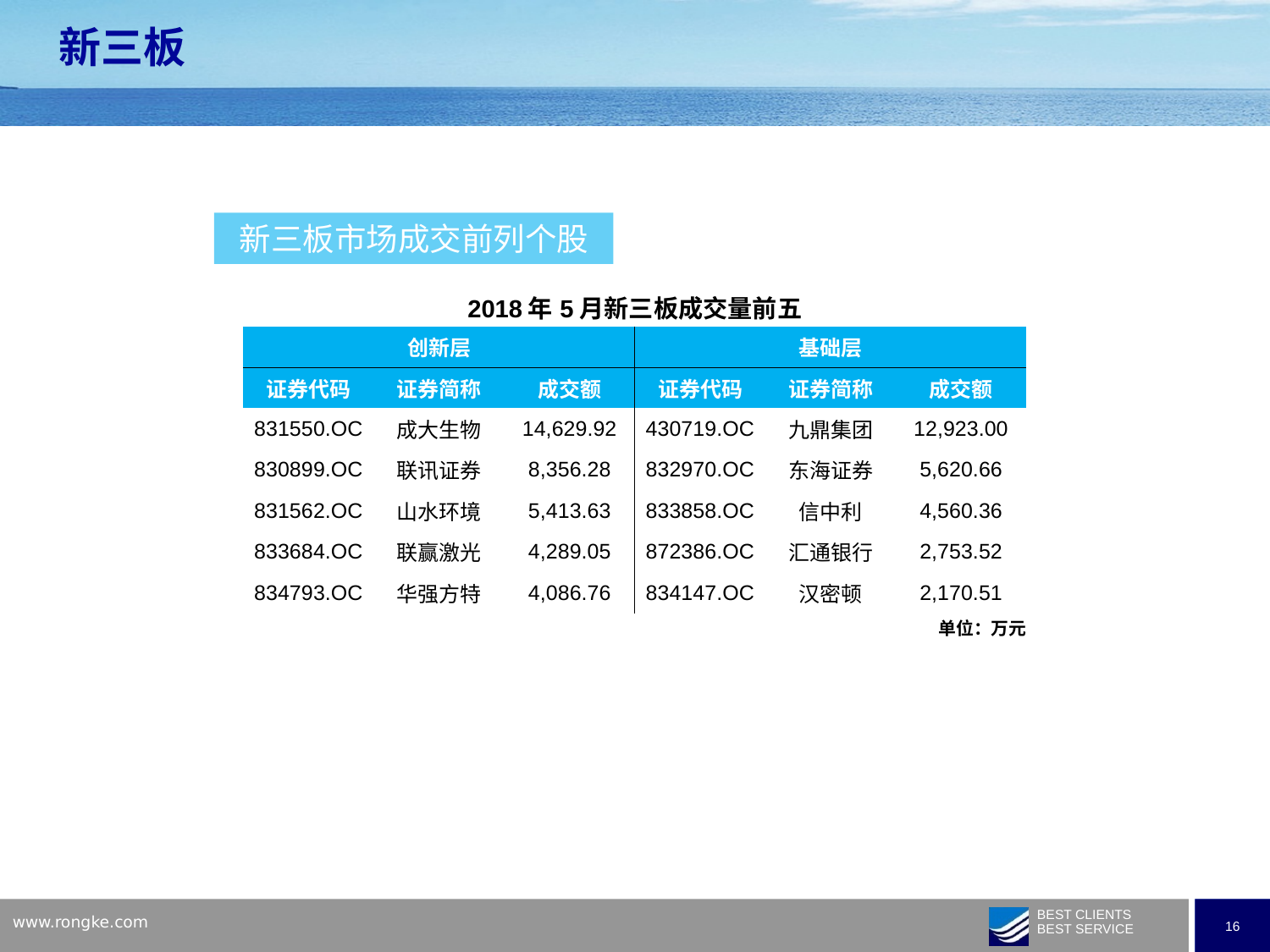

新三板
新三板市场成交前列个股
| 2018年5月新三板成交量前五 |  |  |  |  |  |
| --- | --- | --- | --- | --- | --- |
| 创新层 |  |  | 基础层 |  |  |
| 证券代码 | 证券简称 | 成交额 | 证券代码 | 证券简称 | 成交额 |
| 831550.OC | 成大生物 | 14,629.92 | 430719.OC | 九鼎集团 | 12,923.00 |
| 830899.OC | 联讯证券 | 8,356.28 | 832970.OC | 东海证券 | 5,620.66 |
| 831562.OC | 山水环境 | 5,413.63 | 833858.OC | 信中利 | 4,560.36 |
| 833684.OC | 联赢激光 | 4,289.05 | 872386.OC | 汇通银行 | 2,753.52 |
| 834793.OC | 华强方特 | 4,086.76 | 834147.OC | 汉密顿 | 2,170.51 |
|  |  |  |  |  | 单位：万元 |